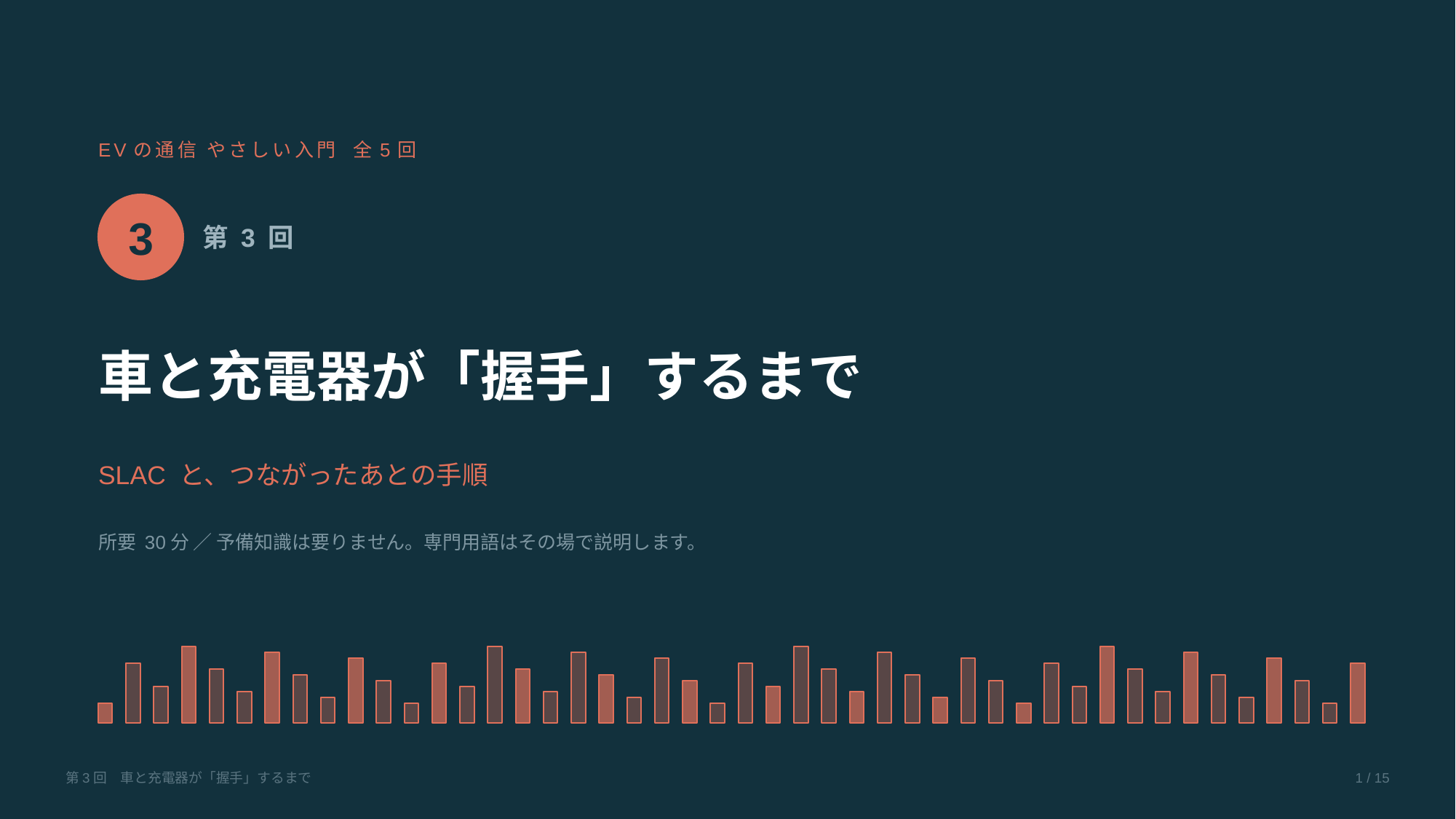

EVの通信 やさしい入門  全5回

3
第 3 回
車と充電器が「握手」するまで
SLAC と、つながったあとの手順
所要 30分 ／ 予備知識は要りません。専門用語はその場で説明します。

第3回　車と充電器が「握手」するまで
1 / 15